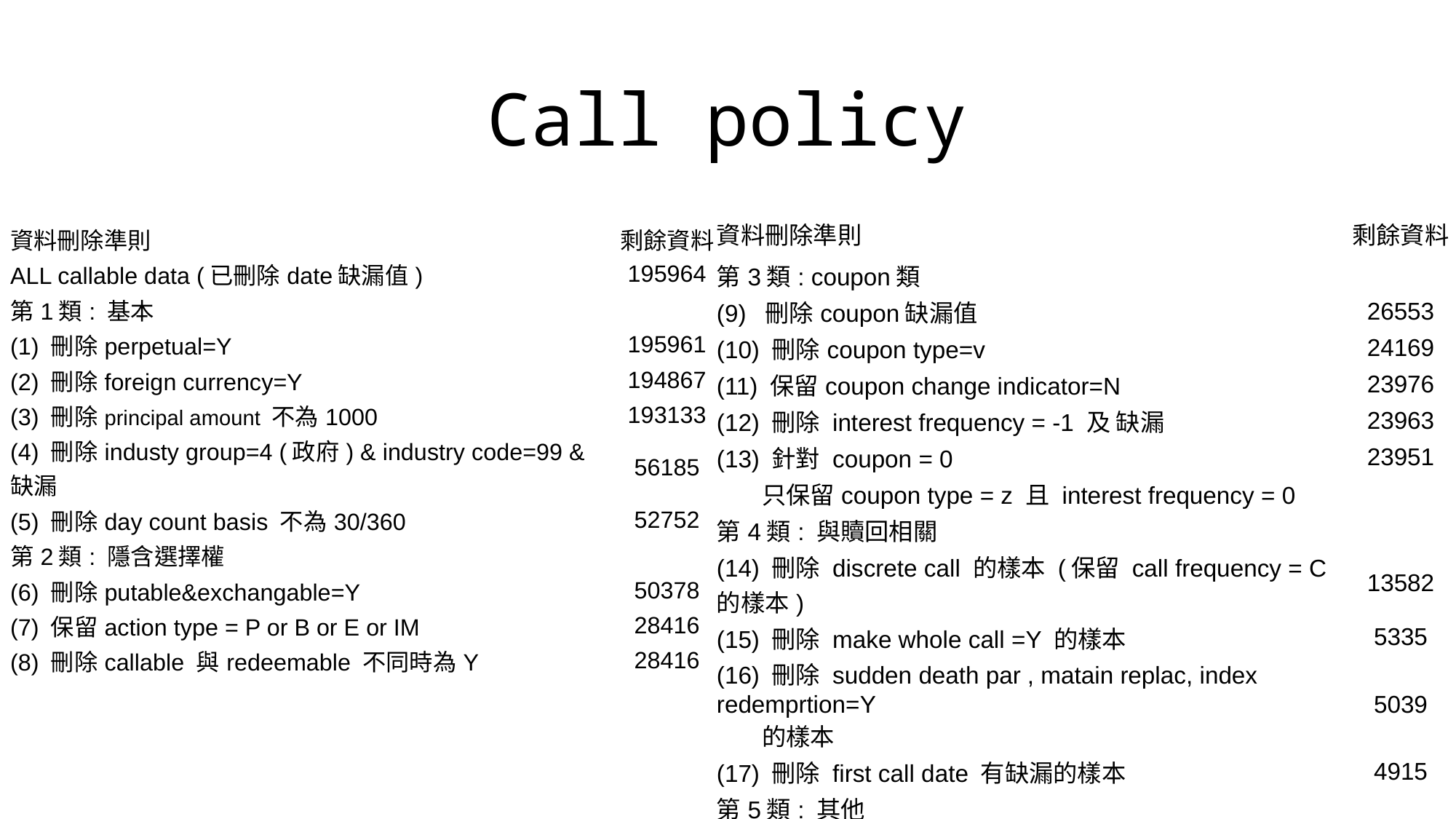

# Call policy
| 資料刪除準則 | 剩餘資料 |
| --- | --- |
| 第3類: coupon類 |  |
| (9) 刪除coupon缺漏值 | 26553 |
| (10) 刪除coupon type=v | 24169 |
| (11) 保留coupon change indicator=N | 23976 |
| (12) 刪除 interest frequency = -1 及 缺漏 | 23963 |
| (13) 針對 coupon = 0 | 23951 |
| 只保留coupon type = z 且 interest frequency = 0 |  |
| 第4類: 與贖回相關 |  |
| (14) 刪除 discrete call 的樣本 (保留 call frequency = C 的樣本) | 13582 |
| (15) 刪除 make whole call =Y 的樣本 | 5335 |
| (16) 刪除 sudden death par , matain replac, index redemprtion=Y 的樣本 | 5039 |
| (17) 刪除 first call date 有缺漏的樣本 | 4915 |
| 第5類: 其他 |  |
| (18) 刪除 enhancement = Y | 3547 |
| (19) 刪除 pay in kind = Y | 3505 |
| (20) 刪除 defulted=Y | 3504 |
| 資料刪除準則 | 剩餘資料 |
| --- | --- |
| ALL callable data (已刪除date缺漏值) | 195964 |
| 第1類: 基本 |  |
| (1) 刪除perpetual=Y | 195961 |
| (2) 刪除foreign currency=Y | 194867 |
| (3) 刪除principal amount 不為1000 | 193133 |
| (4) 刪除industy group=4 (政府) & industry code=99 & 缺漏 | 56185 |
| (5) 刪除day count basis 不為30/360 | 52752 |
| 第2類: 隱含選擇權 |  |
| (6) 刪除putable&exchangable=Y | 50378 |
| (7) 保留action type = P or B or E or IM | 28416 |
| (8) 刪除callable 與redeemable 不同時為Y | 28416 |